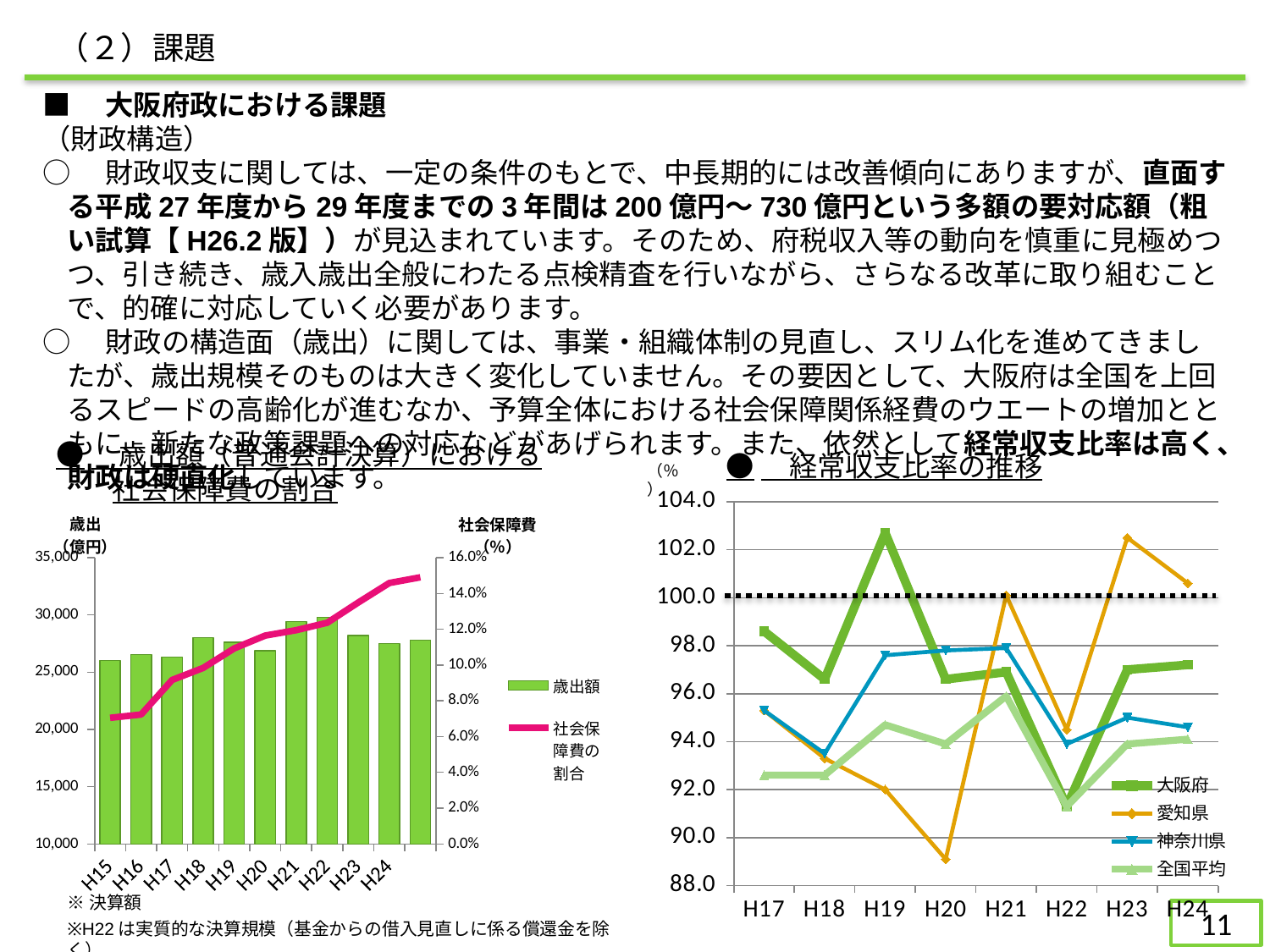

（２）課題
■　大阪府政における課題
（財政構造）
○　財政収支に関しては、一定の条件のもとで、中長期的には改善傾向にありますが、直面する平成27年度から29年度までの3年間は200億円～730億円という多額の要対応額（粗い試算【H26.2版】）が見込まれています。そのため、府税収入等の動向を慎重に見極めつつ、引き続き、歳入歳出全般にわたる点検精査を行いながら、さらなる改革に取り組むことで、的確に対応していく必要があります。
○　財政の構造面（歳出）に関しては、事業・組織体制の見直し、スリム化を進めてきましたが、歳出規模そのものは大きく変化していません。その要因として、大阪府は全国を上回るスピードの高齢化が進むなか、予算全体における社会保障関係経費のウエートの増加とともに、新たな政策課題への対応などがあげられます。また、依然として経常収支比率は高く、財政は硬直化しています。
●　歳出額（普通会計決算）における
　　社会保障費の割合
●　経常収支比率の推移
（％）

### Chart

| Category | 歳出額 | 社会保障費の割合 |
|---|---|---|
| H15 | 26031.0 | 0.07045445814605662 |
| H16 | 26530.0 | 0.07229551451187335 |
| H17 | 26332.0 | 0.0916755278748291 |
| H18 | 28025.0 | 0.0983764495985727 |
| H19 | 27617.0 | 0.10928051562443422 |
| H20 | 26856.0 | 0.11647304140601727 |
| H21 | 29428.0 | 0.11947804811743917 |
| H22 | 29789.0 | 0.12363624156567861 |
| H23 | 28203.0 | 0.13495018260468744 |
| H24 | 27515.0 | 0.14584771942576777 |

### Chart

| Category | 大阪府 | 愛知県 | 神奈川県 | 全国平均 |
|---|---|---|---|---|
| H17 | 98.6 | 95.3 | 95.3 | 92.6 |
| H18 | 96.6 | 93.3 | 93.5 | 92.6 |
| H19 | 102.7 | 92.0 | 97.6 | 94.7 |
| H20 | 96.6 | 89.1 | 97.8 | 93.9 |
| H21 | 96.9 | 100.1 | 97.9 | 95.9 |
| H22 | 91.3 | 94.5 | 93.9 | 91.3 |
| H23 | 97.0 | 102.5 | 95.0 | 93.9 |
| H24 | 97.2 | 100.6 | 94.6 | 94.1 |
※決算額
11
※H22は実質的な決算規模（基金からの借入見直しに係る償還金を除く）